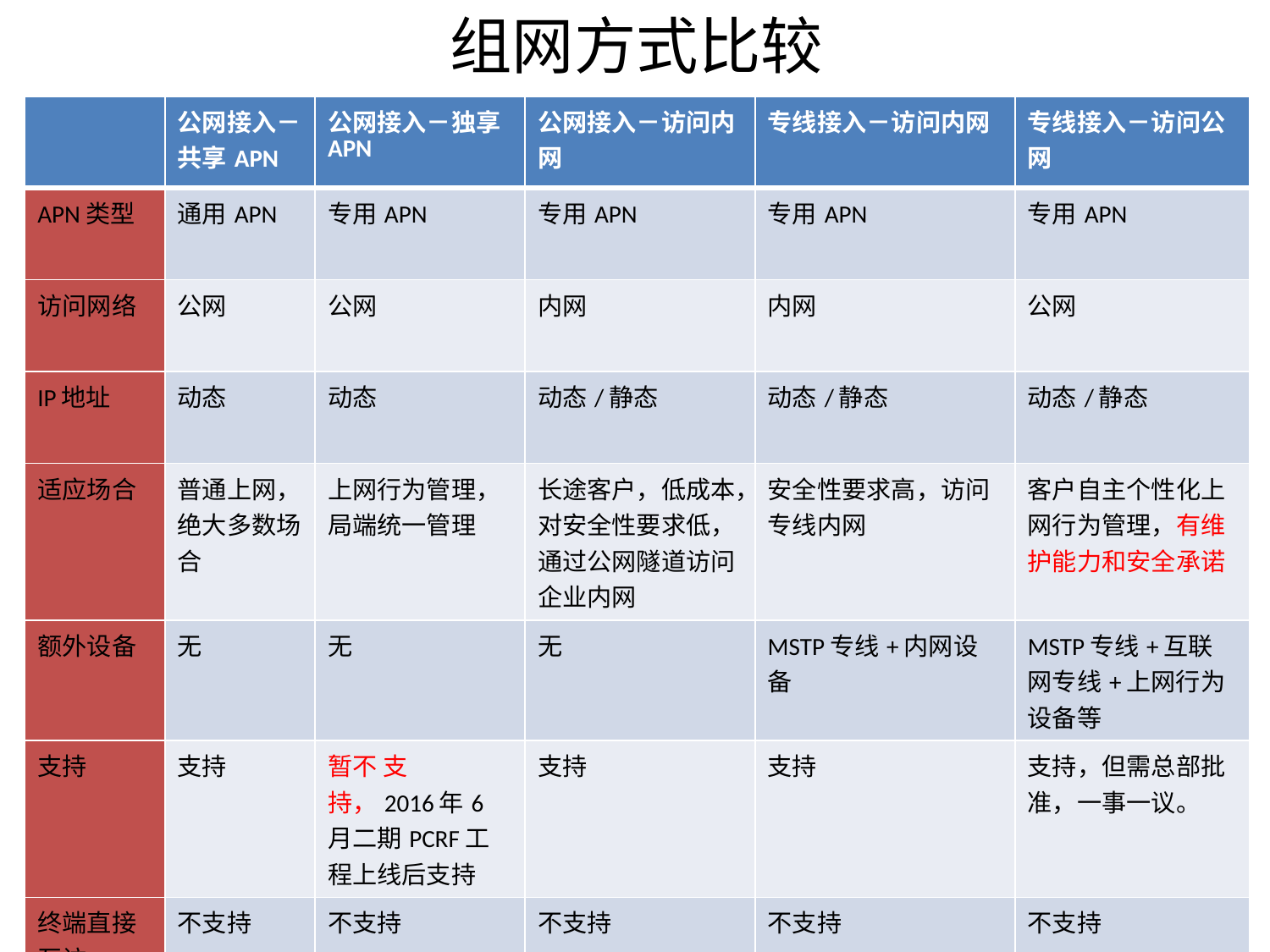

# 组网方式比较
|  | 公网接入－共享APN | 公网接入－独享APN | 公网接入－访问内网 | 专线接入－访问内网 | 专线接入－访问公网 |
| --- | --- | --- | --- | --- | --- |
| APN类型 | 通用APN | 专用APN | 专用APN | 专用APN | 专用APN |
| 访问网络 | 公网 | 公网 | 内网 | 内网 | 公网 |
| IP地址 | 动态 | 动态 | 动态/静态 | 动态/静态 | 动态/静态 |
| 适应场合 | 普通上网，绝大多数场合 | 上网行为管理，局端统一管理 | 长途客户，低成本，对安全性要求低，通过公网隧道访问企业内网 | 安全性要求高，访问专线内网 | 客户自主个性化上网行为管理，有维护能力和安全承诺 |
| 额外设备 | 无 | 无 | 无 | MSTP专线+内网设备 | MSTP专线+互联网专线+上网行为设备等 |
| 支持 | 支持 | 暂不 支持，2016年6月二期PCRF工程上线后支持 | 支持 | 支持 | 支持，但需总部批准，一事一议。 |
| 终端直接互访 | 不支持 | 不支持 | 不支持 | 不支持 | 不支持 |